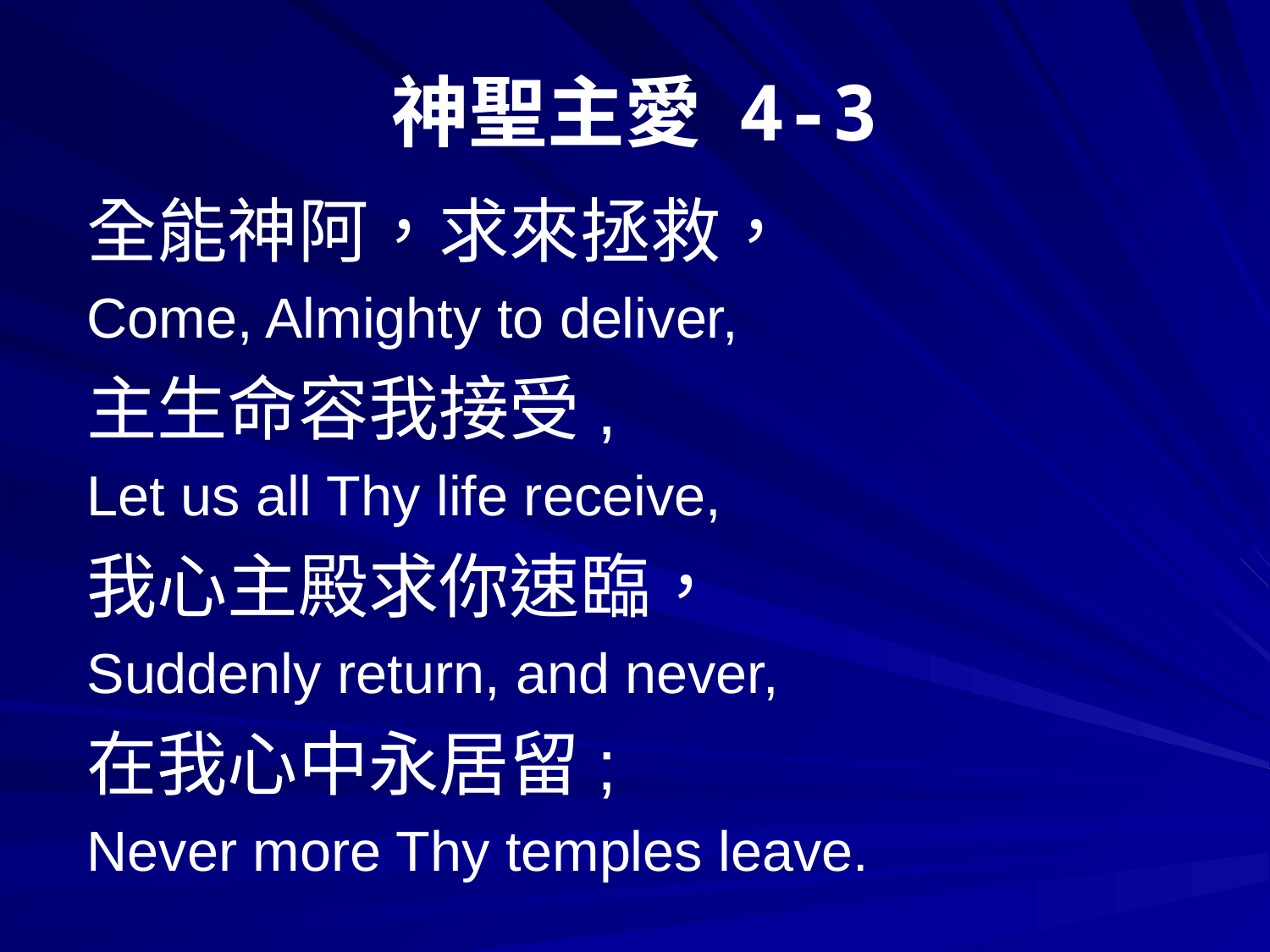

# 神聖主愛 4-3
全能神阿，求來拯救，
Come, Almighty to deliver,
主生命容我接受,
Let us all Thy life receive,
我心主殿求你速臨，
Suddenly return, and never,
在我心中永居留;
Never more Thy temples leave.